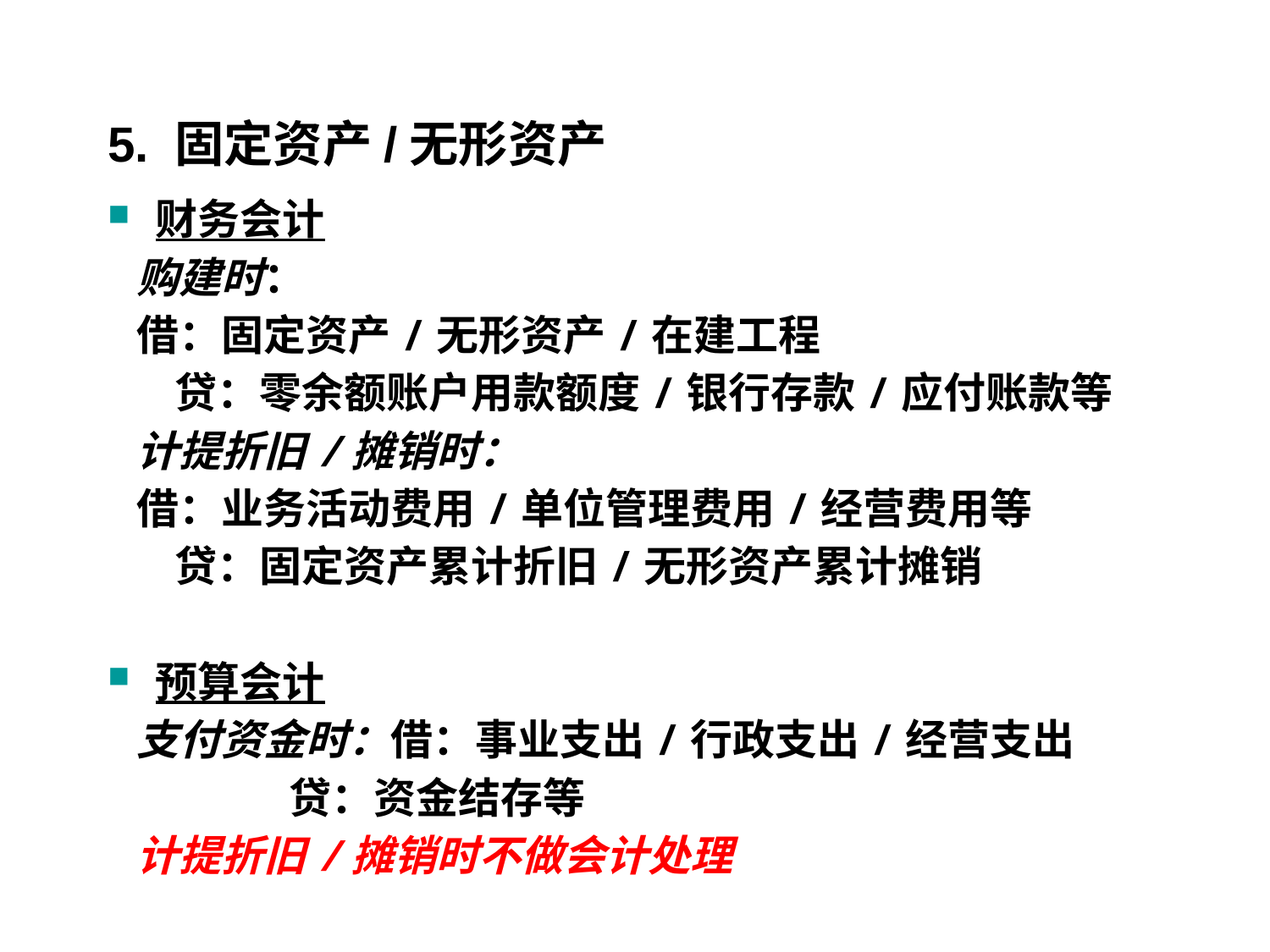

#
5. 固定资产/无形资产
财务会计
  购建时：
  借：固定资产/无形资产/在建工程
      贷：零余额账户用款额度/银行存款/应付账款等
  计提折旧/摊销时：
  借：业务活动费用/单位管理费用/经营费用等
      贷：固定资产累计折旧/无形资产累计摊销

预算会计
  支付资金时：借：事业支出/行政支出/经营支出
                  贷：资金结存等
  计提折旧/摊销时不做会计处理
99